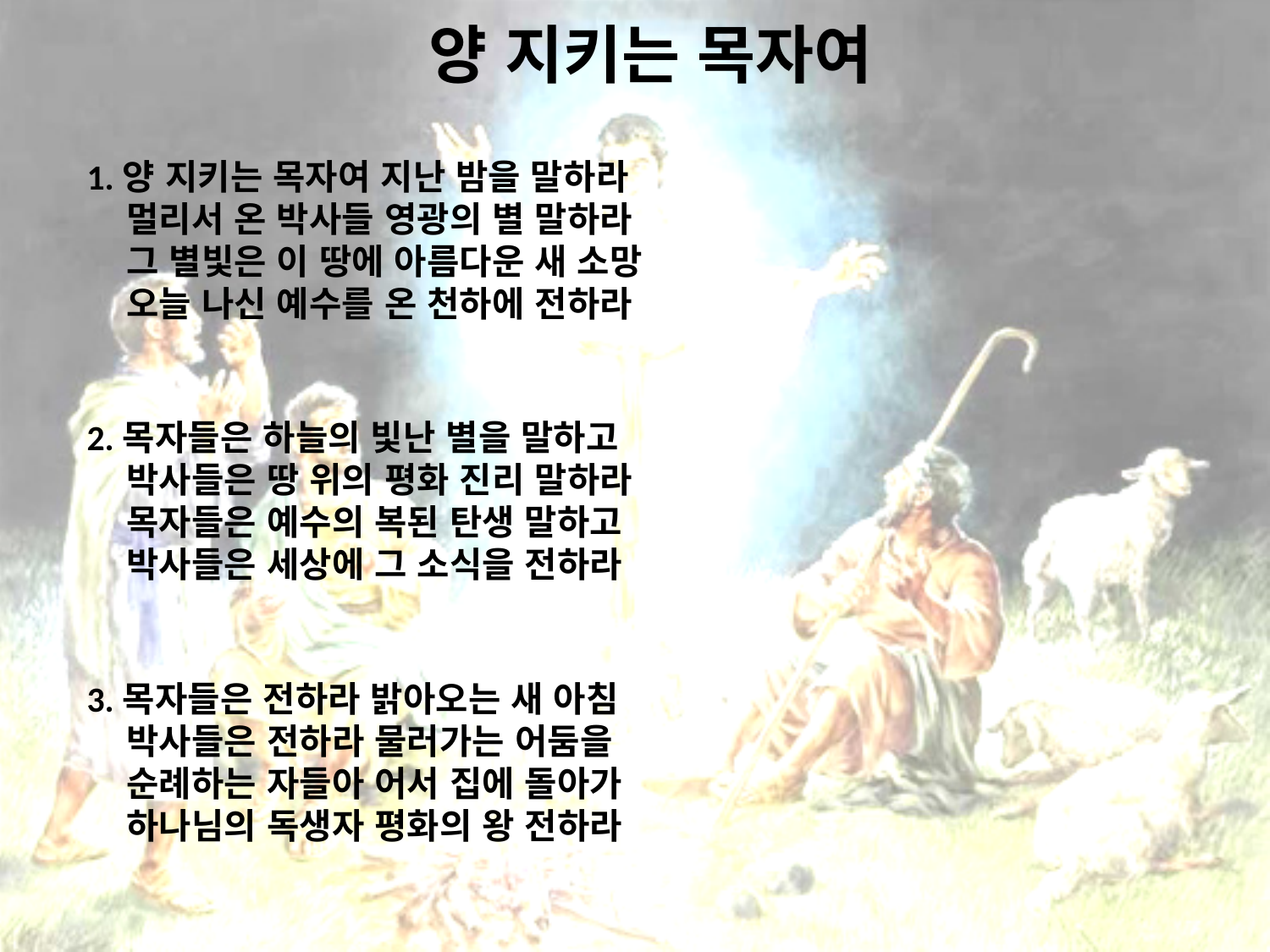

# 양 지키는 목자여
1.양 지키는 목자여 지난 밤을 말하라
    멀리서 온 박사들 영광의 별 말하라
    그 별빛은 이 땅에 아름다운 새 소망
    오늘 나신 예수를 온 천하에 전하라
2.목자들은 하늘의 빛난 별을 말하고
    박사들은 땅 위의 평화 진리 말하라
    목자들은 예수의 복된 탄생 말하고
    박사들은 세상에 그 소식을 전하라
3.목자들은 전하라 밝아오는 새 아침
    박사들은 전하라 물러가는 어둠을
    순례하는 자들아 어서 집에 돌아가
    하나님의 독생자 평화의 왕 전하라